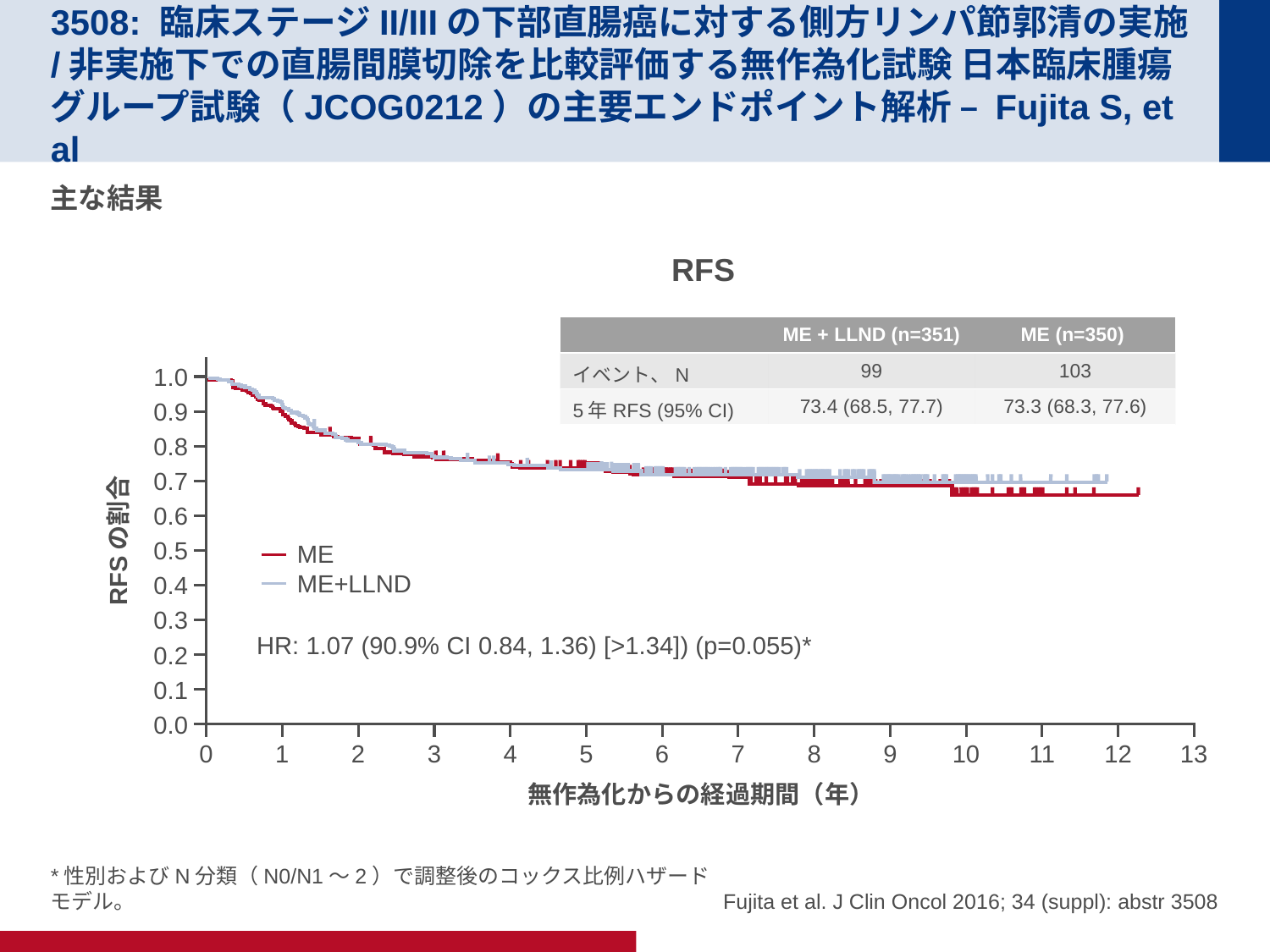

# 3508: 臨床ステージII/IIIの下部直腸癌に対する側方リンパ節郭清の実施/非実施下での直腸間膜切除を比較評価する無作為化試験 日本臨床腫瘍グループ試験（JCOG0212）の主要エンドポイント解析 – Fujita S, et al
主な結果

RFS
|  | ME + LLND (n=351) | ME (n=350) |
| --- | --- | --- |
| イベント、N | 99 | 103 |
| 5年RFS (95% CI) | 73.4 (68.5, 77.7) | 73.3 (68.3, 77.6) |
1.0

0.9
0.8
0.7
0.6
RFSの割合
0.5
ME
ME+LLND
0.4
0.3
HR: 1.07 (90.9% CI 0.84, 1.36) [>1.34]) (p=0.055)*
0.2
0.1
0.0
0
1
2
3
4
5
6
7
8
9
10
11
12
13
無作為化からの経過期間（年）
Fujita et al. J Clin Oncol 2016; 34 (suppl): abstr 3508
*性別およびN分類（N0/N1～2）で調整後のコックス比例ハザードモデル。